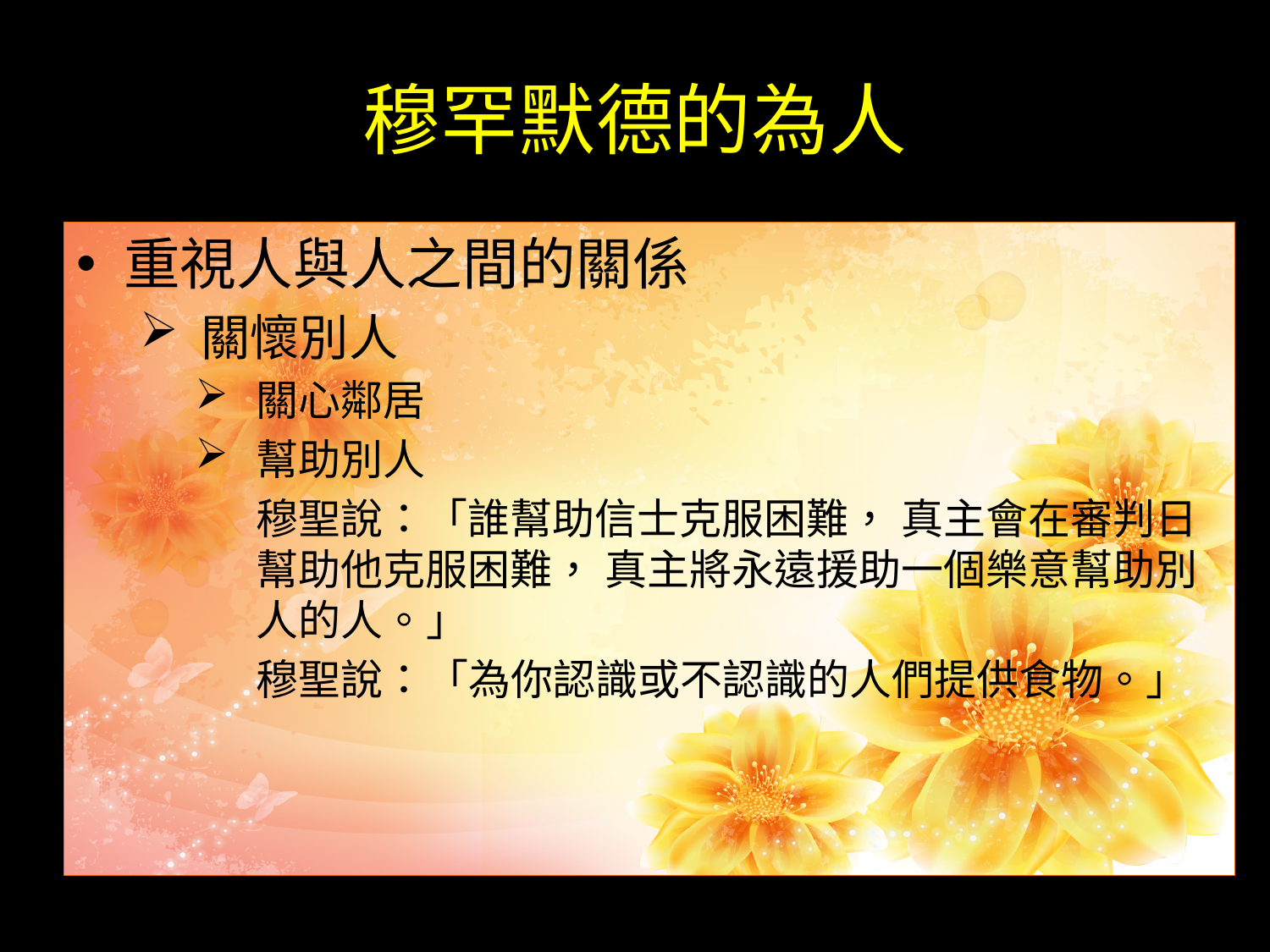

# 穆罕默德的為人
重視人與人之間的關係
關懷別人
關心鄰居
幫助別人
	穆聖說：「誰幫助信士克服困難， 真主會在審判日幫助他克服困難， 真主將永遠援助一個樂意幫助別人的人。」
	穆聖說：「為你認識或不認識的人們提供食物。」